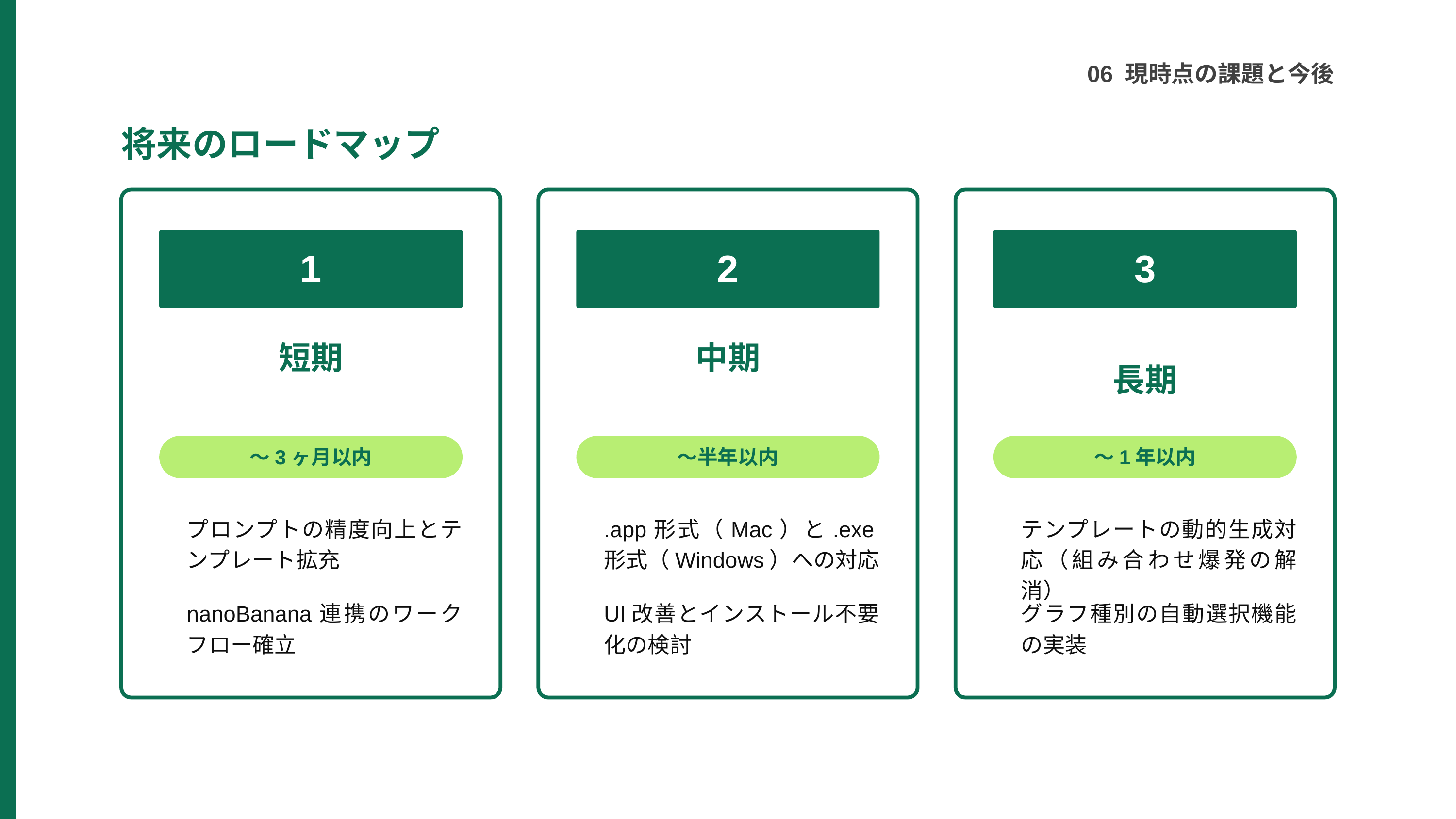

06 現時点の課題と今後

将来のロードマップ

1
2
3
短期

中期

長期

〜3ヶ月以内
〜半年以内
〜1年以内
プロンプトの精度向上とテンプレート拡充
.app形式（Mac）と.exe形式（Windows）への対応
テンプレートの動的生成対応（組み合わせ爆発の解消）

nanoBanana連携のワークフロー確立
UI改善とインストール不要化の検討
グラフ種別の自動選択機能の実装